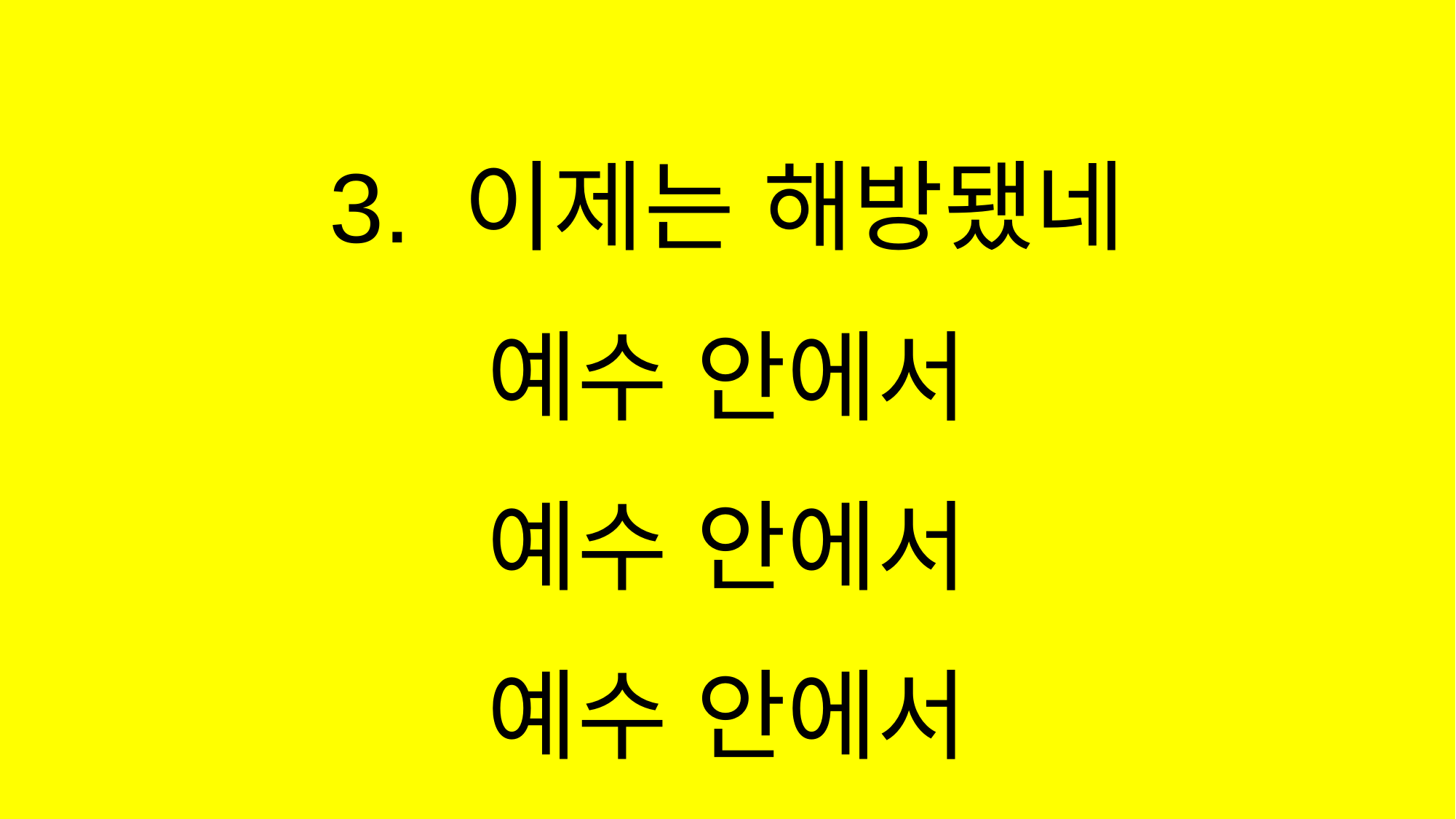

#
3. 이제는 해방됐네

예수 안에서

예수 안에서

예수 안에서